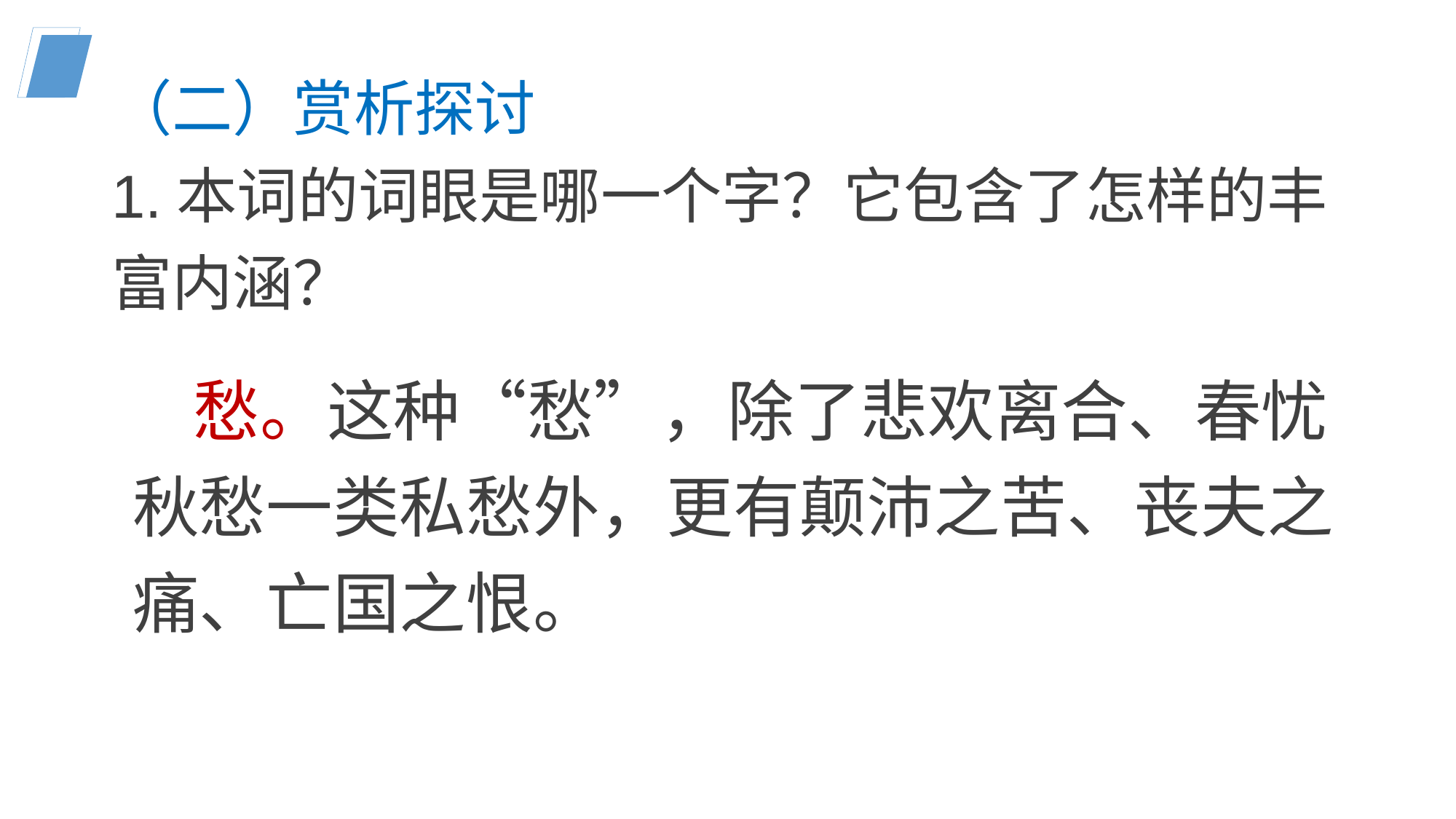

（二）赏析探讨
1.本词的词眼是哪一个字？它包含了怎样的丰富内涵？
   愁。这种“愁”，除了悲欢离合、春忧秋愁一类私愁外，更有颠沛之苦、丧夫之痛、亡国之恨。